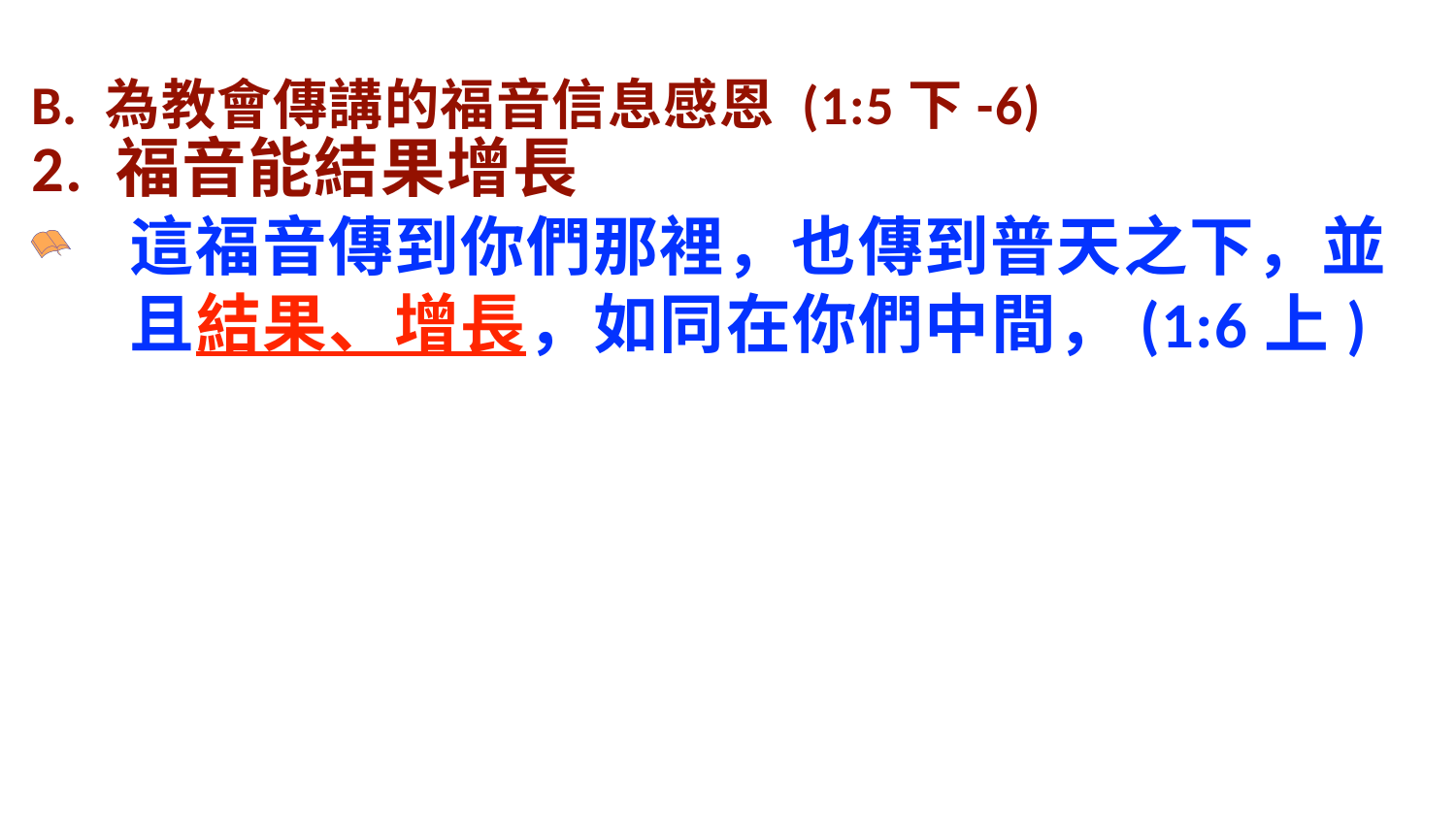

B. 為教會傳講的福音信息感恩 (1:5下-6)
2. 福音能結果增長
這福音傳到你們那裡，也傳到普天之下，並且結果、增長，如同在你們中間，(1:6上)